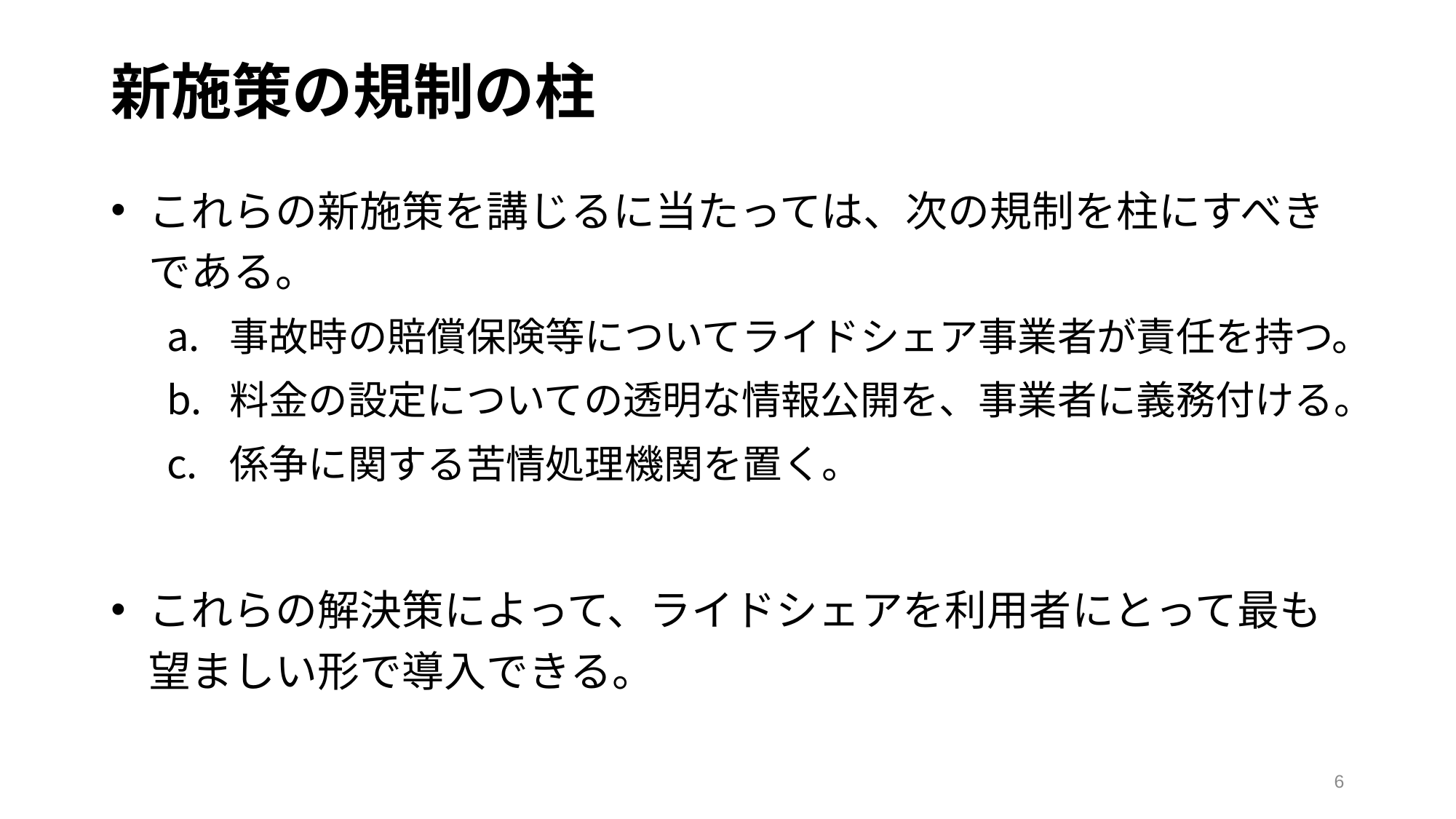

# 新施策の規制の柱
これらの新施策を講じるに当たっては、次の規制を柱にすべきである。
事故時の賠償保険等についてライドシェア事業者が責任を持つ。
料金の設定についての透明な情報公開を、事業者に義務付ける。
係争に関する苦情処理機関を置く。

これらの解決策によって、ライドシェアを利用者にとって最も望ましい形で導入できる。

6